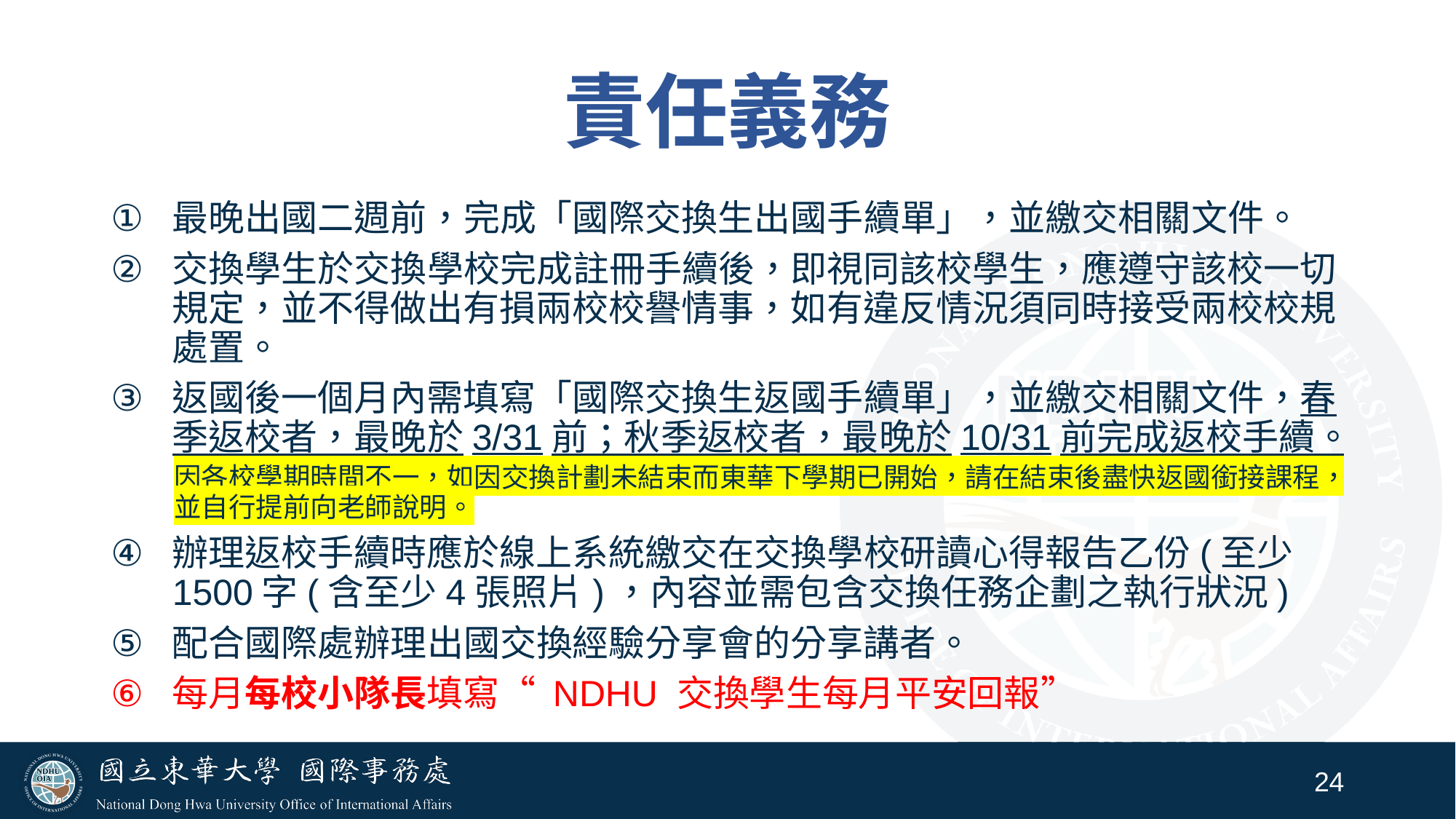

# 責任義務
最晚出國二週前，完成「國際交換生出國手續單」，並繳交相關文件。
交換學生於交換學校完成註冊手續後，即視同該校學生，應遵守該校一切規定，並不得做出有損兩校校譽情事，如有違反情況須同時接受兩校校規處置。
返國後一個月內需填寫「國際交換生返國手續單」，並繳交相關文件，春季返校者，最晚於3/31前；秋季返校者，最晚於10/31前完成返校手續。
因各校學期時間不一，如因交換計劃未結束而東華下學期已開始，請在結束後盡快返國銜接課程，並自行提前向老師說明。
辦理返校手續時應於線上系統繳交在交換學校研讀心得報告乙份(至少1500字(含至少4張照片)，內容並需包含交換任務企劃之執行狀況)
配合國際處辦理出國交換經驗分享會的分享講者。
每月每校小隊長填寫“ NDHU 交換學生每月平安回報”

24